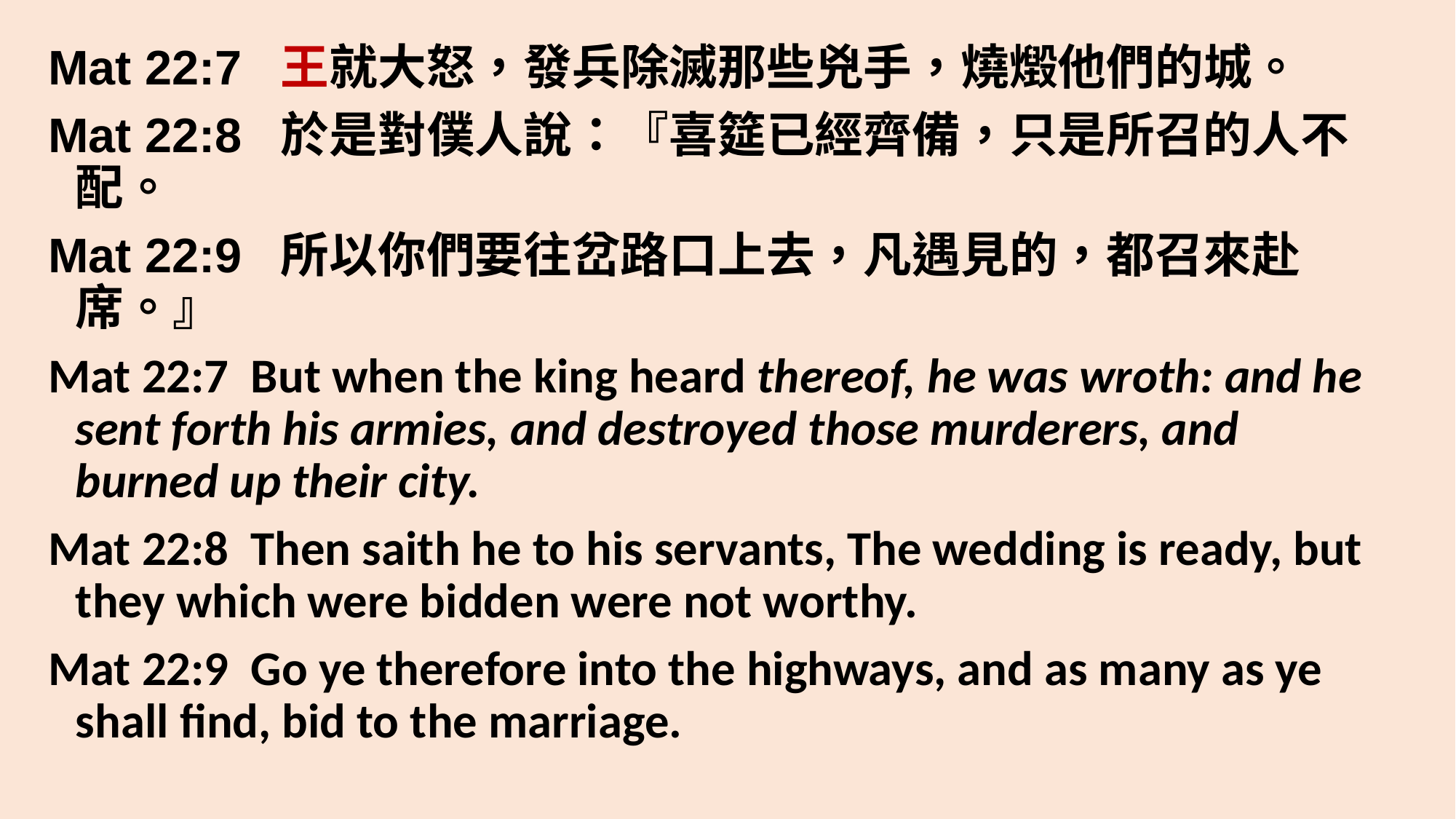

Mat 22:7  王就大怒，發兵除滅那些兇手，燒燬他們的城。
Mat 22:8  於是對僕人說：『喜筵已經齊備，只是所召的人不配。
Mat 22:9  所以你們要往岔路口上去，凡遇見的，都召來赴席。』
Mat 22:7  But when the king heard thereof, he was wroth: and he sent forth his armies, and destroyed those murderers, and burned up their city.
Mat 22:8  Then saith he to his servants, The wedding is ready, but they which were bidden were not worthy.
Mat 22:9  Go ye therefore into the highways, and as many as ye shall find, bid to the marriage.